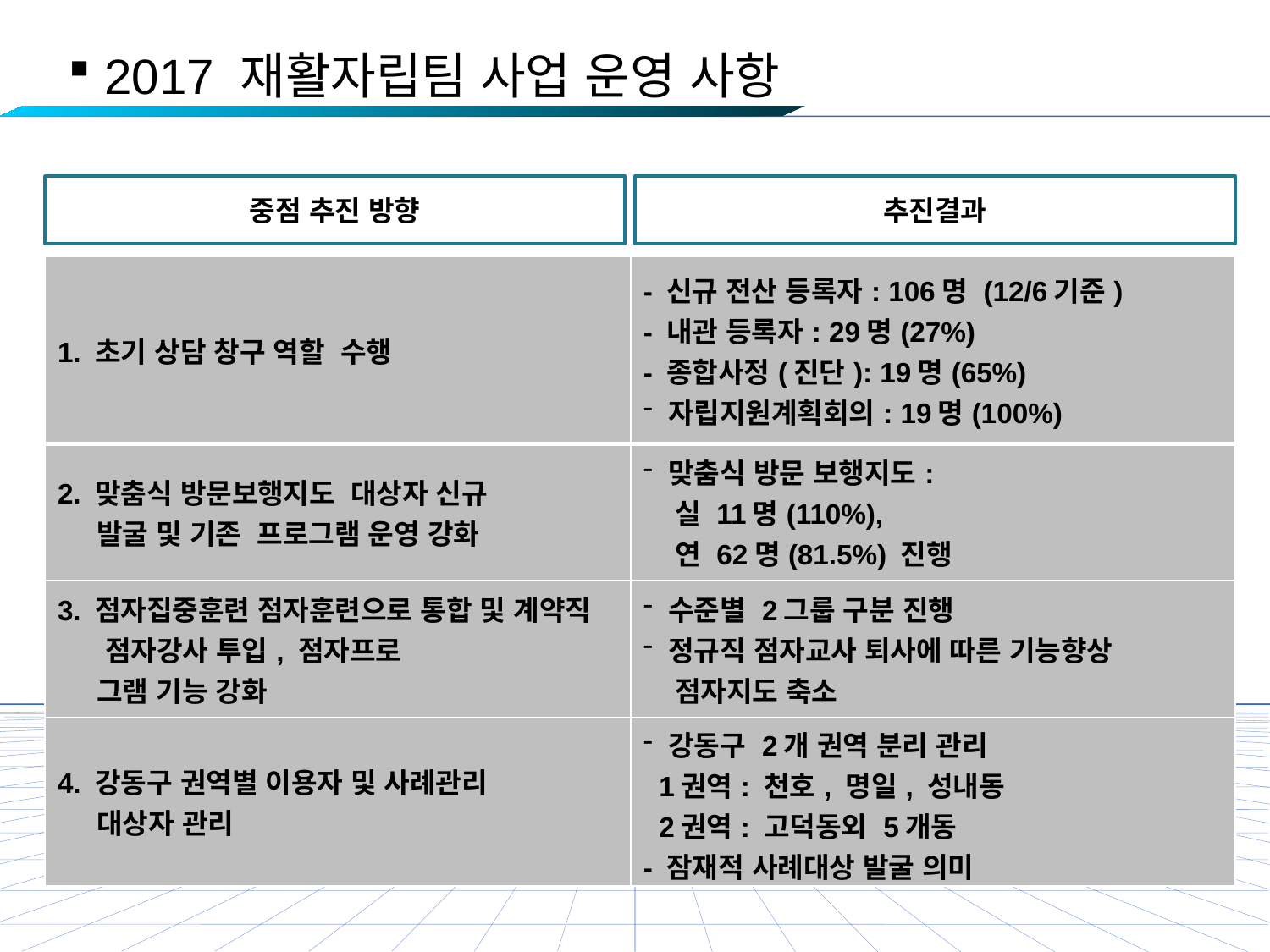

2017 재활자립팀 사업 운영 사항

중점 추진 방향
추진결과
| 1. 초기 상담 창구 역할 수행 | - 신규 전산 등록자: 106명 (12/6기준) - 내관 등록자: 29명(27%) - 종합사정(진단): 19명(65%) 자립지원계획회의: 19명(100%) |
| --- | --- |
| 2. 맞춤식 방문보행지도 대상자 신규 발굴 및 기존 프로그램 운영 강화 | 맞춤식 방문 보행지도: 실 11명(110%), 연 62명(81.5%) 진행 |
| 3. 점자집중훈련 점자훈련으로 통합 및 계약직 점자강사 투입, 점자프로 그램 기능 강화 | 수준별 2그룹 구분 진행 정규직 점자교사 퇴사에 따른 기능향상 점자지도 축소 |
| 4. 강동구 권역별 이용자 및 사례관리 대상자 관리 | 강동구 2개 권역 분리 관리 1권역: 천호, 명일, 성내동 2권역: 고덕동외 5개동 - 잠재적 사례대상 발굴 의미 |